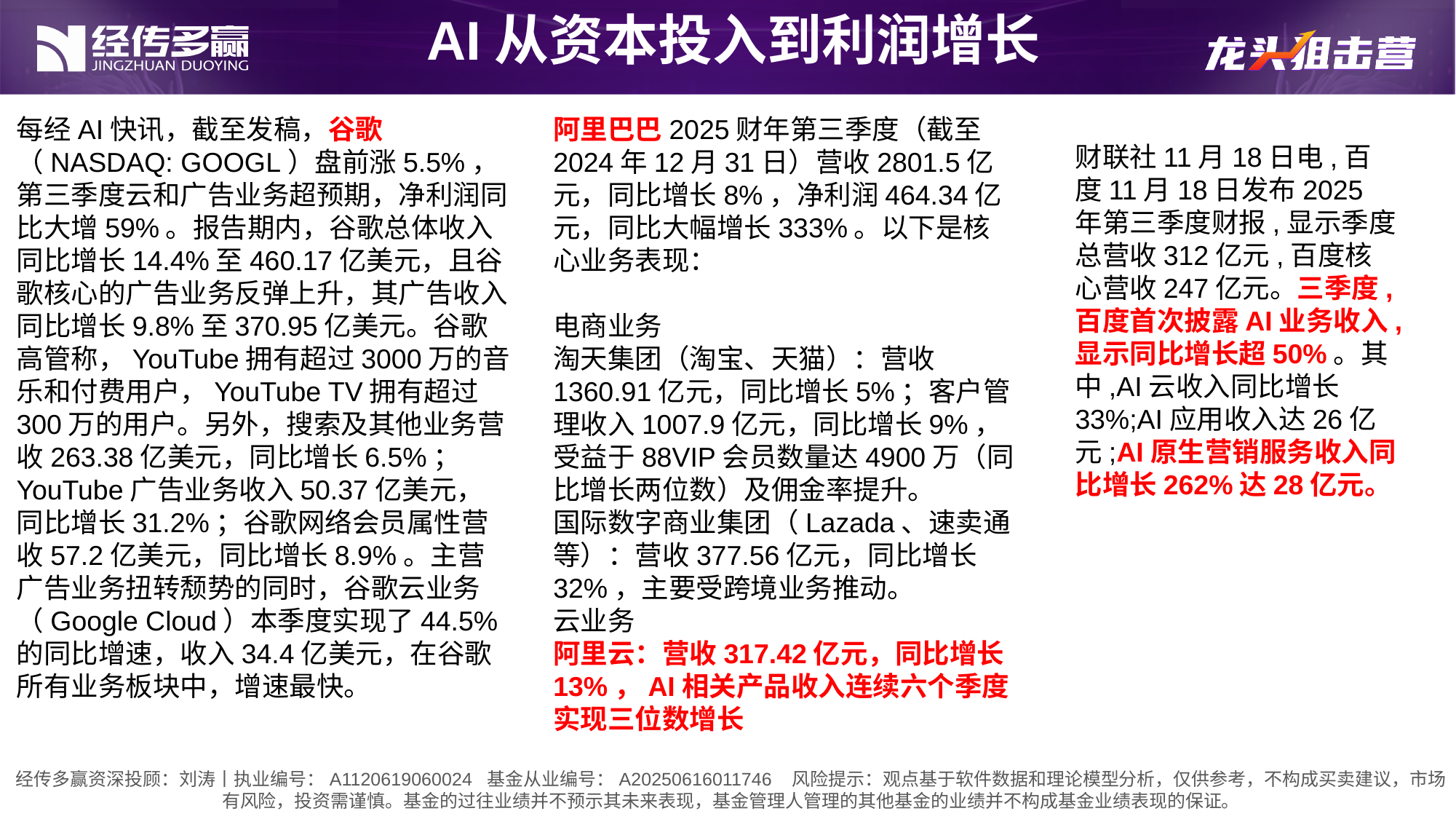

AI从资本投入到利润增长
每经AI快讯，截至发稿，谷歌（NASDAQ: GOOGL）盘前涨5.5%，第三季度云和广告业务超预期，净利润同比大增59%。报告期内，谷歌总体收入同比增长14.4%至460.17亿美元，且谷歌核心的广告业务反弹上升，其广告收入同比增长9.8%至370.95亿美元。谷歌高管称，YouTube拥有超过3000万的音乐和付费用户，YouTube TV拥有超过300万的用户。另外，搜索及其他业务营收263.38亿美元，同比增长6.5%；YouTube广告业务收入50.37亿美元，同比增长31.2%；谷歌网络会员属性营收57.2亿美元，同比增长8.9%。主营广告业务扭转颓势的同时，谷歌云业务（Google Cloud）本季度实现了44.5%的同比增速，收入34.4亿美元，在谷歌所有业务板块中，增速最快。
阿里巴巴2025财年第三季度（截至2024年12月31日）营收2801.5亿元，同比增长8%，净利润464.34亿元，同比大幅增长333%。以下是核心业务表现：

电商业务
淘天集团（淘宝、天猫）：营收1360.91亿元，同比增长5%；客户管理收入1007.9亿元，同比增长9%，受益于88VIP会员数量达4900万（同比增长两位数）及佣金率提升。 ‌
国际数字商业集团（Lazada、速卖通等）：营收377.56亿元，同比增长32%，主要受跨境业务推动。 ‌
云业务
阿里云：营收317.42亿元，同比增长13%，AI相关产品收入连续六个季度实现三位数增长
财联社11月18日电,百度11月18日发布2025年第三季度财报,显示季度总营收312亿元,百度核心营收247亿元。三季度,百度首次披露AI业务收入,显示同比增长超50%。其中,AI云收入同比增长33%;AI应用收入达26亿元;AI原生营销服务收入同比增长262%达28亿元。